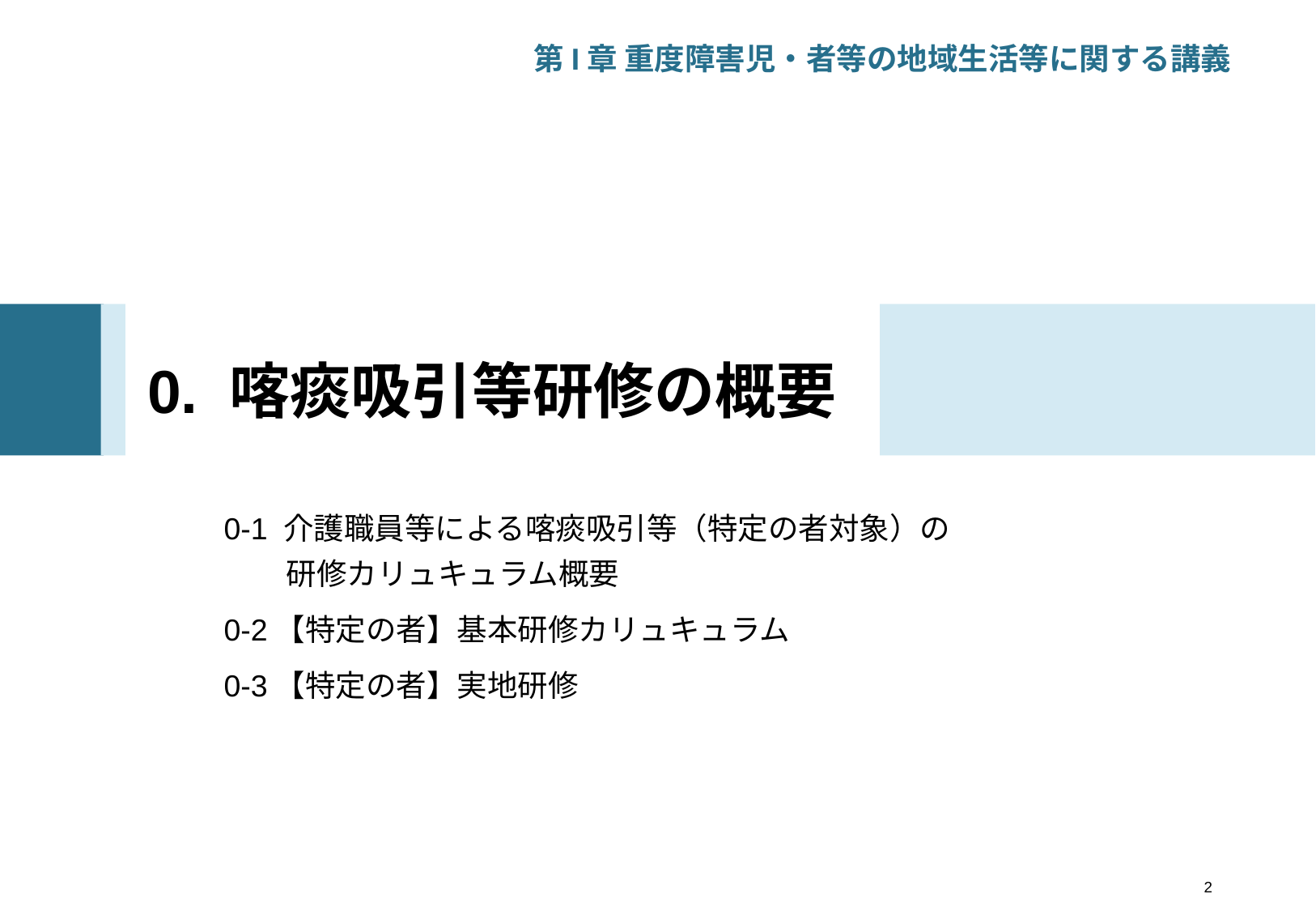

第I章 重度障害児・者等の地域生活等に関する講義

# 0. 喀痰吸引等研修の概要

0-1 介護職員等による喀痰吸引等（特定の者対象）の
研修カリュキュラム概要
0-2【特定の者】基本研修カリュキュラム
0-3【特定の者】実地研修
2